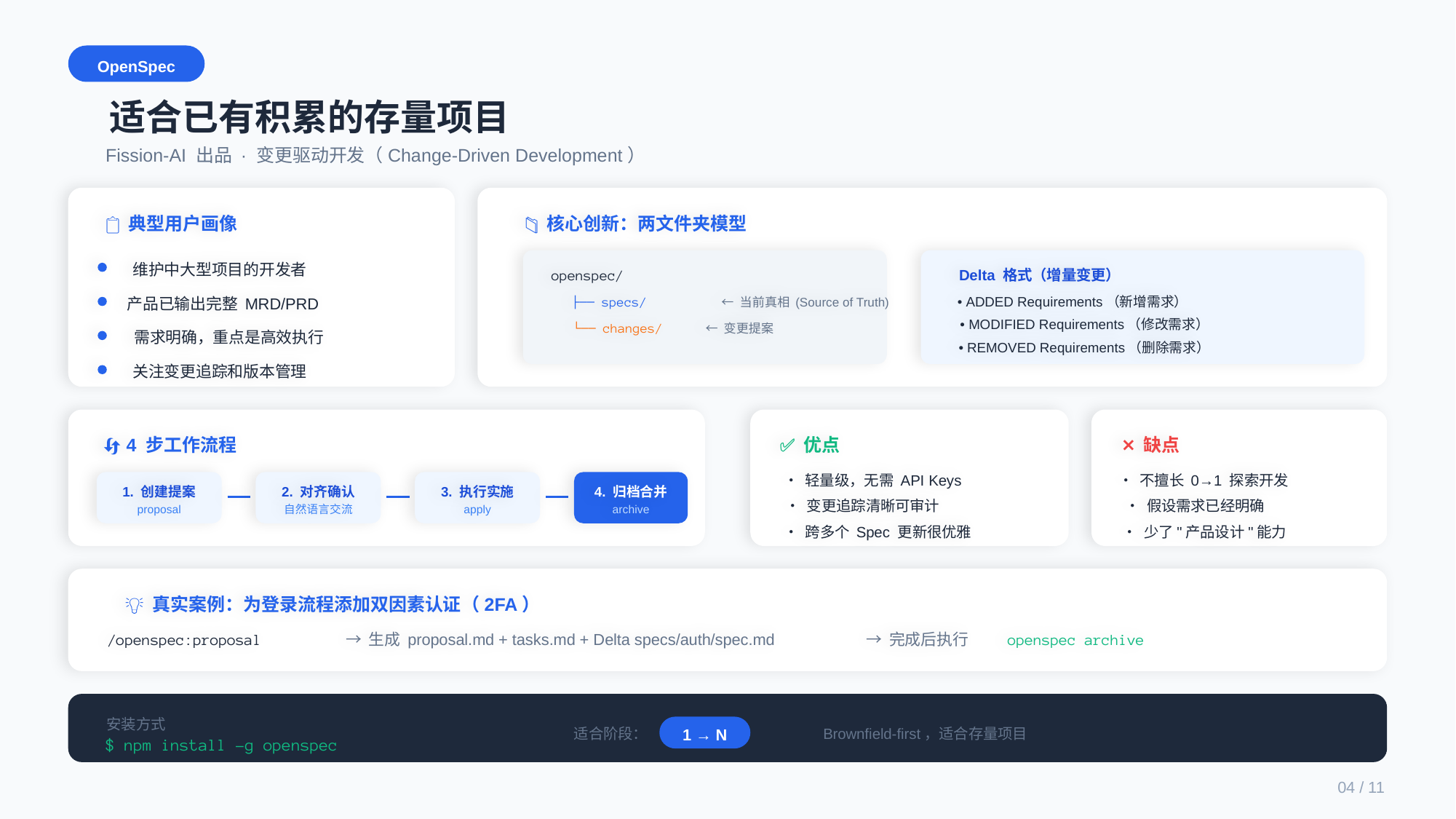

OpenSpec
适合已有积累的存量项目
Fission-AI 出品 · 变更驱动开发（Change-Driven Development）

📋 典型用户画像
维护中大型项目的开发者

产品已输出完整 MRD/PRD

需求明确，重点是高效执行

关注变更追踪和版本管理

📁 核心创新：两文件夹模型

openspec/
Delta 格式（增量变更）
├── specs/
• ADDED Requirements（新增需求）
← 当前真相 (Source of Truth)
• MODIFIED Requirements（修改需求）
└── changes/
← 变更提案
• REMOVED Requirements（删除需求）

🔄 4 步工作流程

1. 创建提案
2. 对齐确认
3. 执行实施
4. 归档合并

proposal
自然语言交流
apply
archive

✅ 优点
• 轻量级，无需 API Keys
• 变更追踪清晰可审计
• 跨多个 Spec 更新很优雅

❌ 缺点
• 不擅长 0→1 探索开发
• 假设需求已经明确
• 少了"产品设计"能力

💡 真实案例：为登录流程添加双因素认证（2FA）
/openspec:proposal
→ 生成 proposal.md + tasks.md + Delta specs/auth/spec.md
→ 完成后执行
openspec archive

安装方式

适合阶段：
Brownfield-first，适合存量项目
1 → N
$ npm install -g openspec
04 / 11